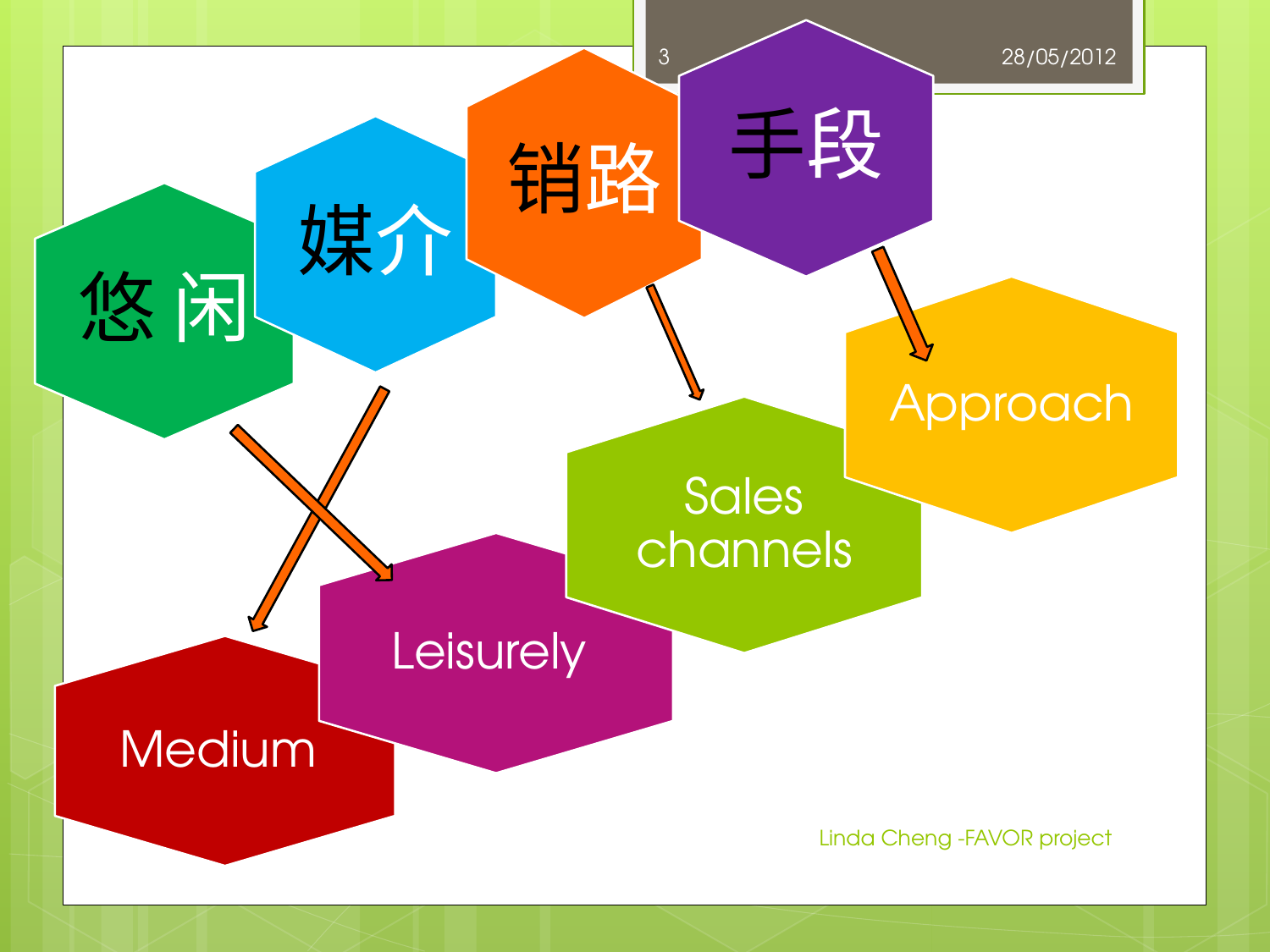

手段
销路
媒介
悠 闲
3
28/05/2012
Approach
Sales channels
Leisurely
Medium

Linda Cheng -FAVOR project